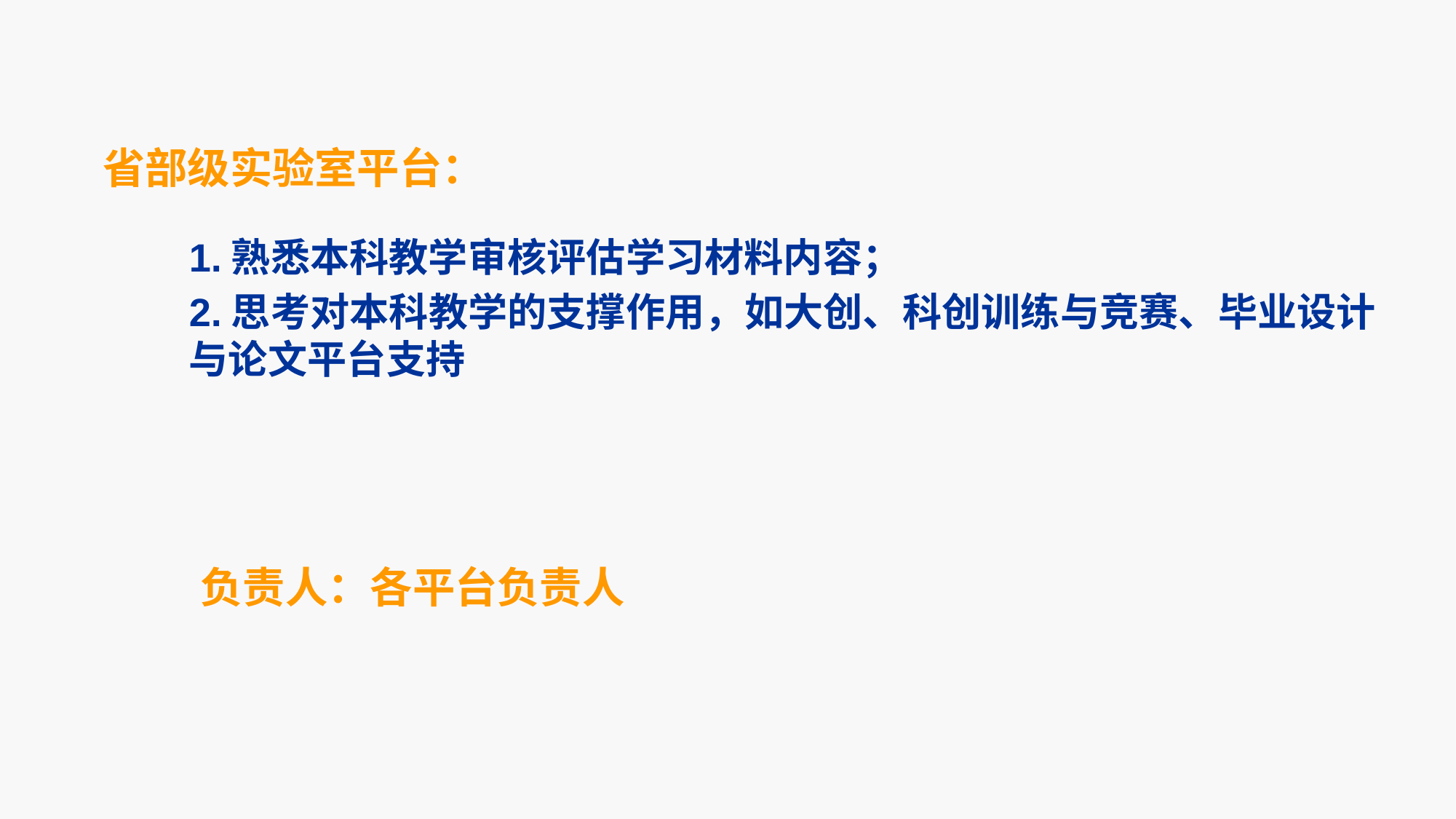

省部级实验室平台：

1.熟悉本科教学审核评估学习材料内容；
2.思考对本科教学的支撑作用，如大创、科创训练与竞赛、毕业设计与论文平台支持

负责人：各平台负责人